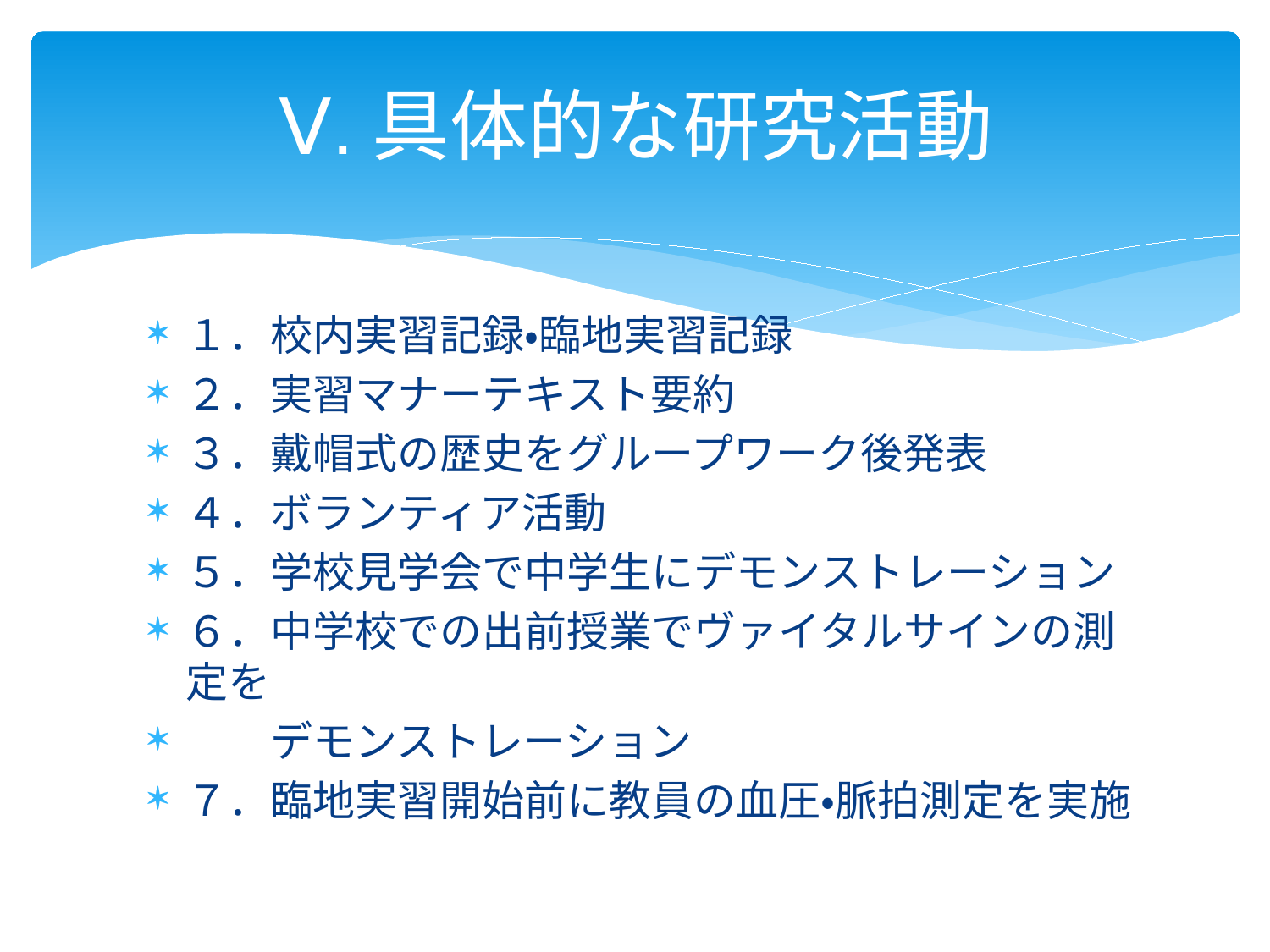

# Ⅴ.具体的な研究活動
１．校内実習記録・臨地実習記録
２．実習マナーテキスト要約
３．戴帽式の歴史をグループワーク後発表
４．ボランティア活動
５．学校見学会で中学生にデモンストレーション
６．中学校での出前授業でヴァイタルサインの測定を
　　デモンストレーション
７．臨地実習開始前に教員の血圧・脈拍測定を実施